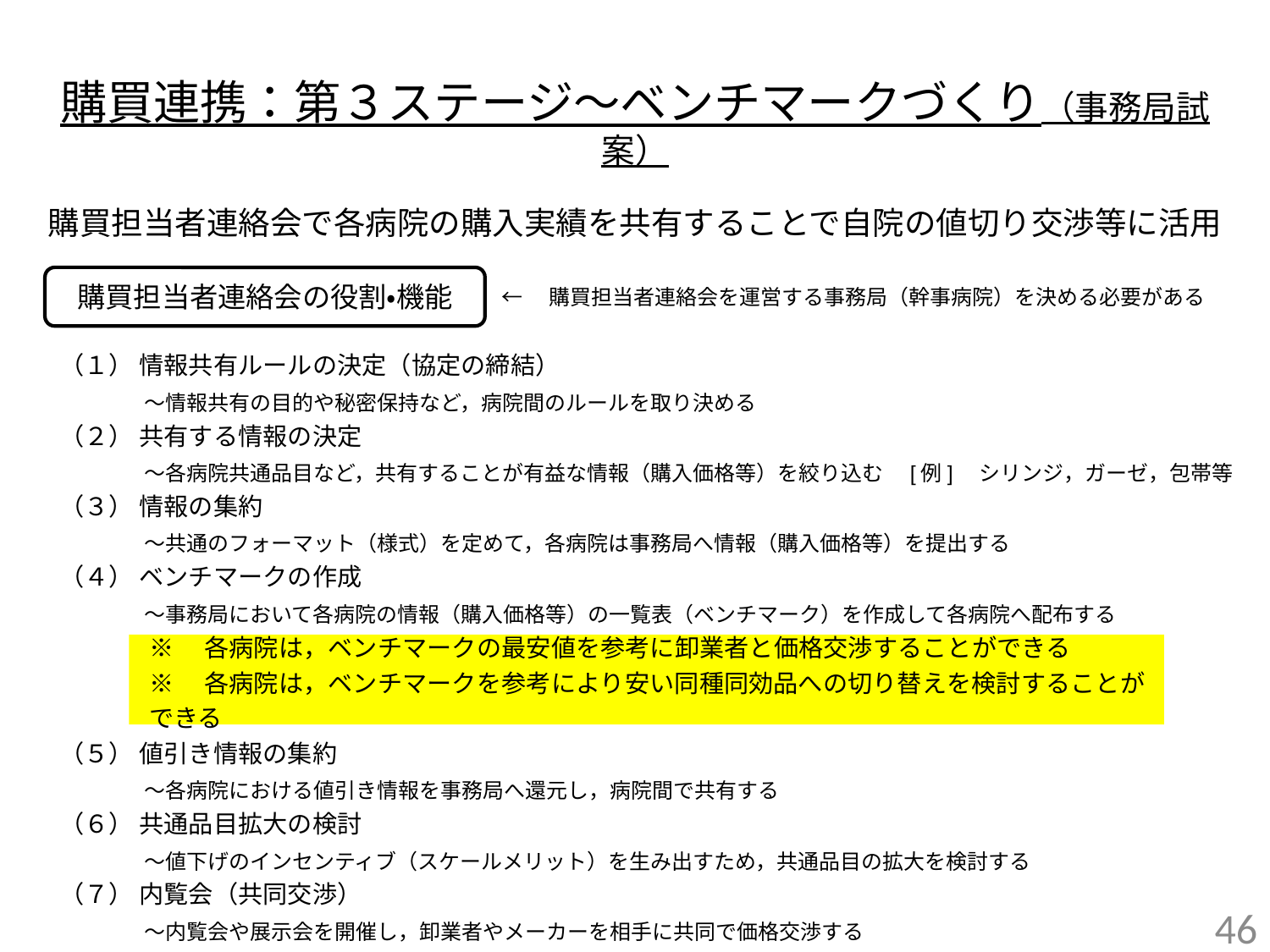

購買連携：第３ステージ～ベンチマークづくり（事務局試案）
購買担当者連絡会で各病院の購入実績を共有することで自院の値切り交渉等に活用
購買担当者連絡会の役割・機能
←　購買担当者連絡会を運営する事務局（幹事病院）を決める必要がある

（１） 情報共有ルールの決定（協定の締結）
　　　　～情報共有の目的や秘密保持など，病院間のルールを取り決める
（２） 共有する情報の決定
　　　　～各病院共通品目など，共有することが有益な情報（購入価格等）を絞り込む　[例]　シリンジ，ガーゼ，包帯等
（３） 情報の集約
　　　　～共通のフォーマット（様式）を定めて，各病院は事務局へ情報（購入価格等）を提出する
（４） ベンチマークの作成
　　　　～事務局において各病院の情報（購入価格等）の一覧表（ベンチマーク）を作成して各病院へ配布する

（５） 値引き情報の集約
　　　　～各病院における値引き情報を事務局へ還元し，病院間で共有する
（６） 共通品目拡大の検討
　　　　～値下げのインセンティブ（スケールメリット）を生み出すため，共通品目の拡大を検討する
（７） 内覧会（共同交渉）
　　　　～内覧会や展示会を開催し，卸業者やメーカーを相手に共同で価格交渉する
※　各病院は，ベンチマークの最安値を参考に卸業者と価格交渉することができる
※　各病院は，ベンチマークを参考により安い同種同効品への切り替えを検討することができる
46